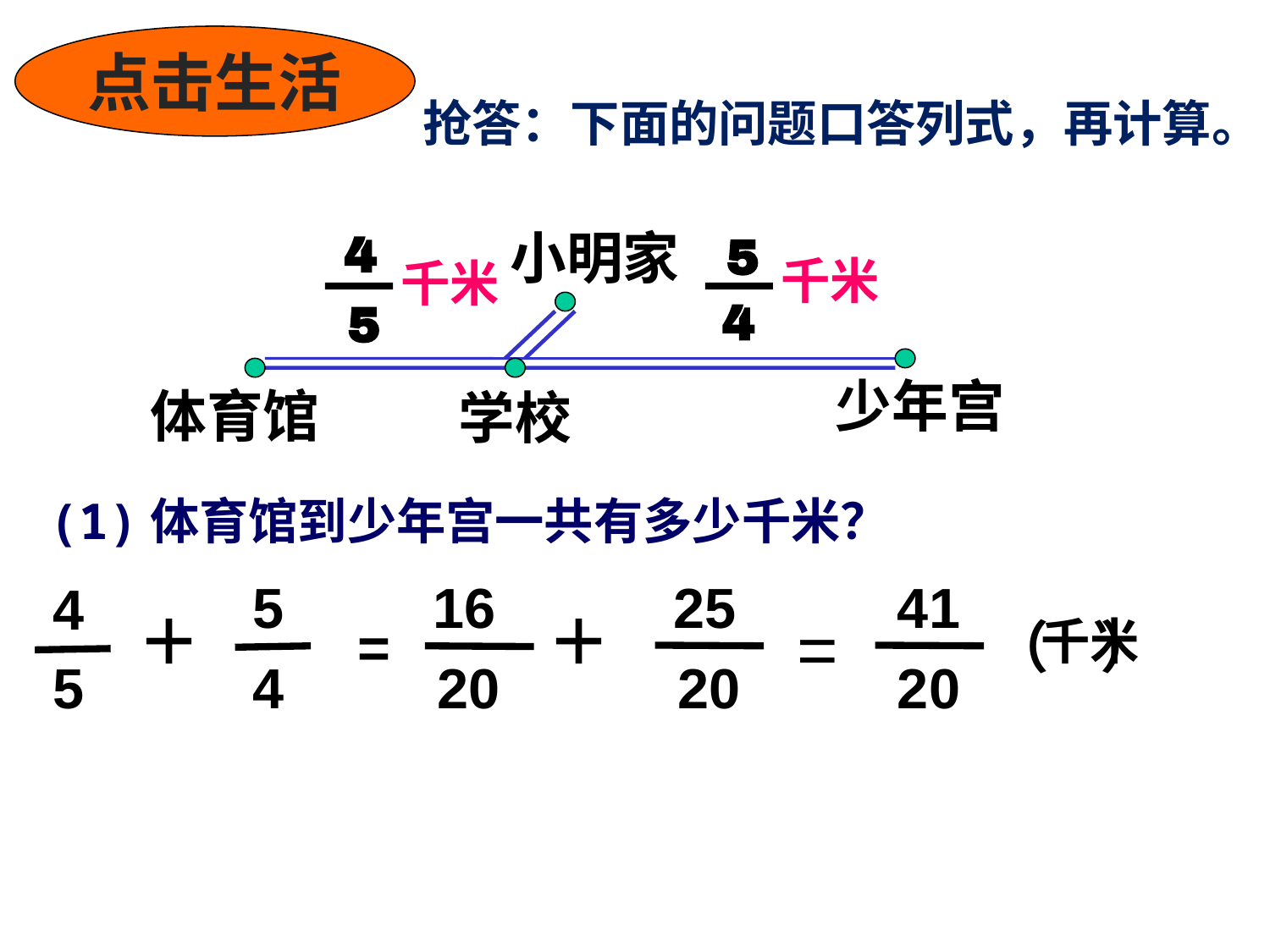

点击生活
抢答：下面的问题口答列式，再计算。
 4
小明家
 5
千米
千米
4

5

少年宫
体育馆
学校
(1)体育馆到少年宫一共有多少千米？
 5
 16
 25
41
 4
＋
＋
=
千米
=
（    ）

 5
 4

20

20
20